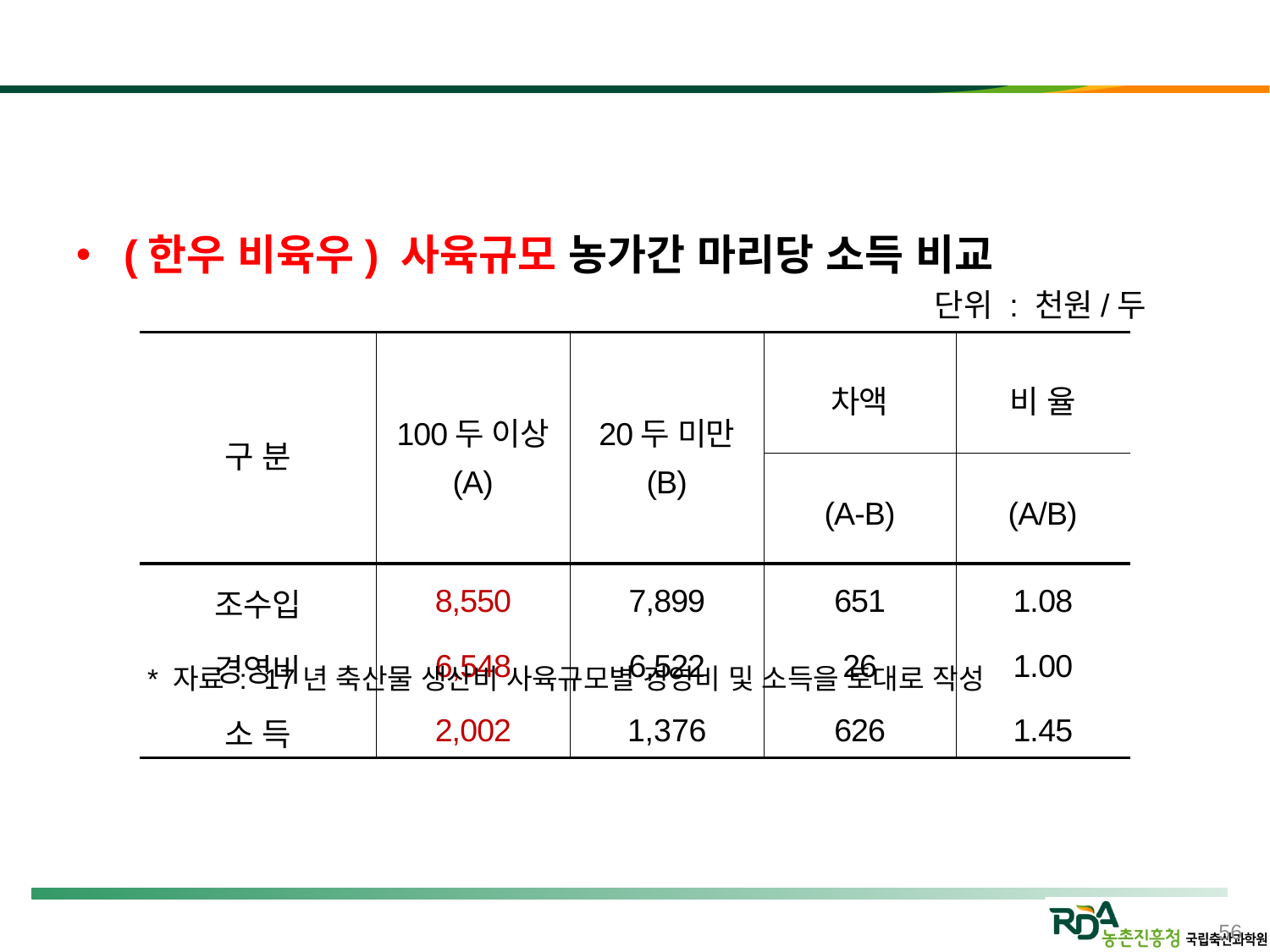

소득 수준 상하위 비교분석
(한우 비육우) 사육규모 농가간 마리당 소득 비교

단위 : 천원/두
| 구 분 | 100두 이상 (A) | 20두 미만 (B) | 차액 | 비 율 |
| --- | --- | --- | --- | --- |
|  |  |  | (A-B) | (A/B) |
| 조수입 | 8,550 | 7,899 | 651 | 1.08 |
| 경영비 | 6,548 | 6,522 | 26 | 1.00 |
| 소 득 | 2,002 | 1,376 | 626 | 1.45 |
* 자료 : `17년 축산물 생산비 사육규모별 경영비 및 소득을 토대로 작성
56